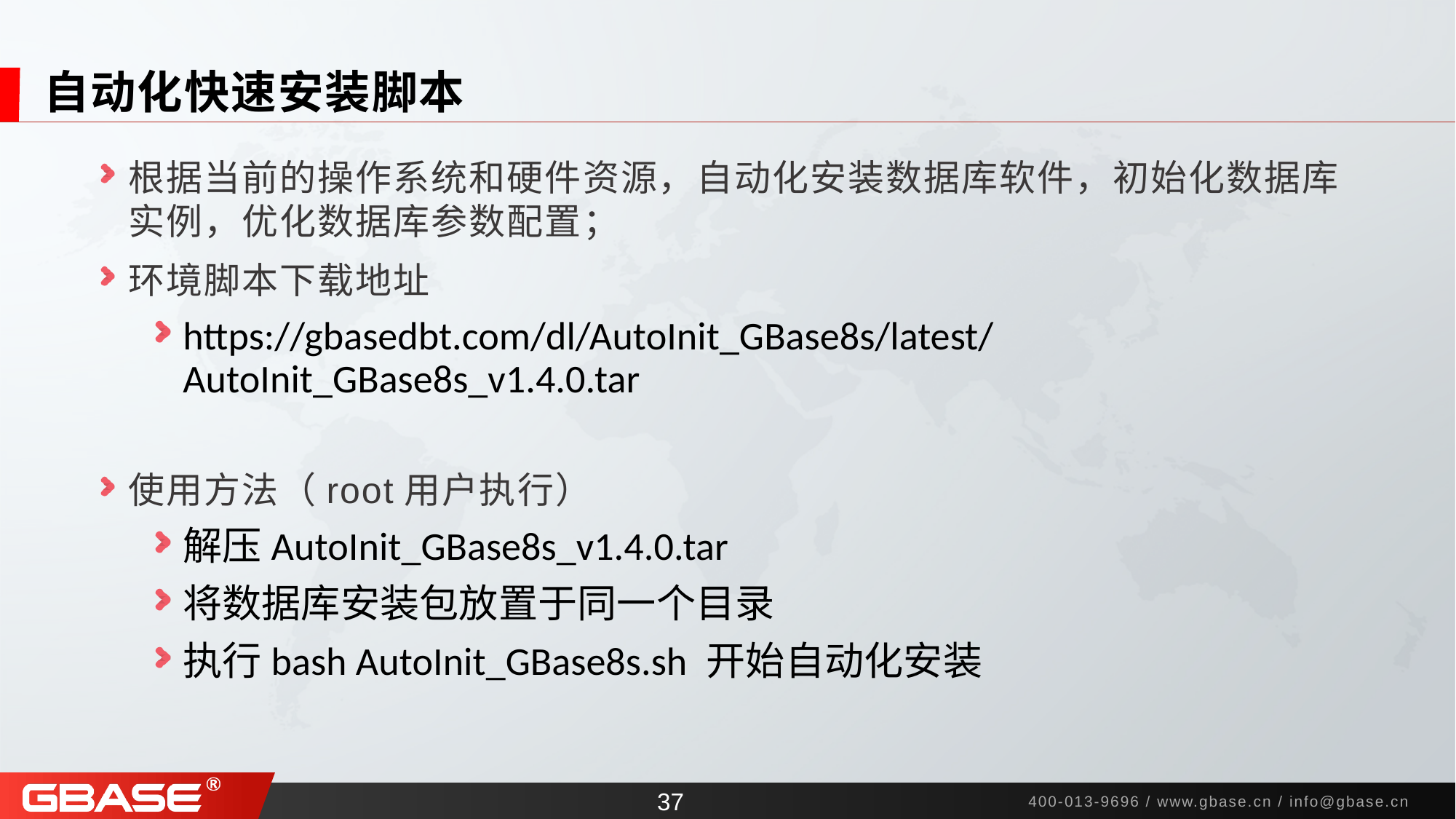

# 自动化快速安装脚本
根据当前的操作系统和硬件资源，自动化安装数据库软件，初始化数据库实例，优化数据库参数配置；
环境脚本下载地址
https://gbasedbt.com/dl/AutoInit_GBase8s/latest/AutoInit_GBase8s_v1.4.0.tar

使用方法（root用户执行）
解压AutoInit_GBase8s_v1.4.0.tar
将数据库安装包放置于同一个目录
执行bash AutoInit_GBase8s.sh 开始自动化安装